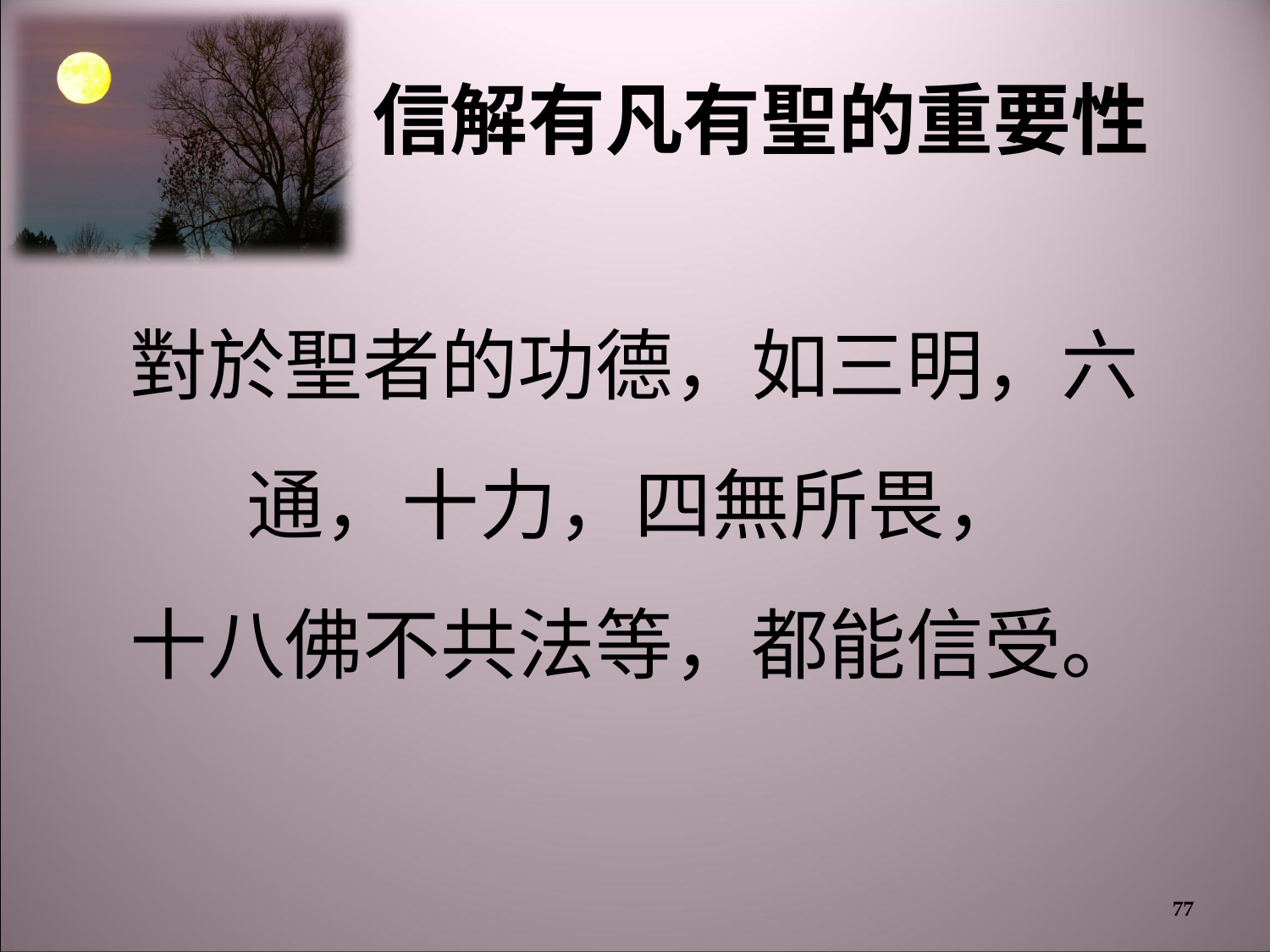

# 信解有凡有聖的重要性
對於聖者的功德，如三明，六通，十力，四無所畏，
十八佛不共法等，都能信受。
77